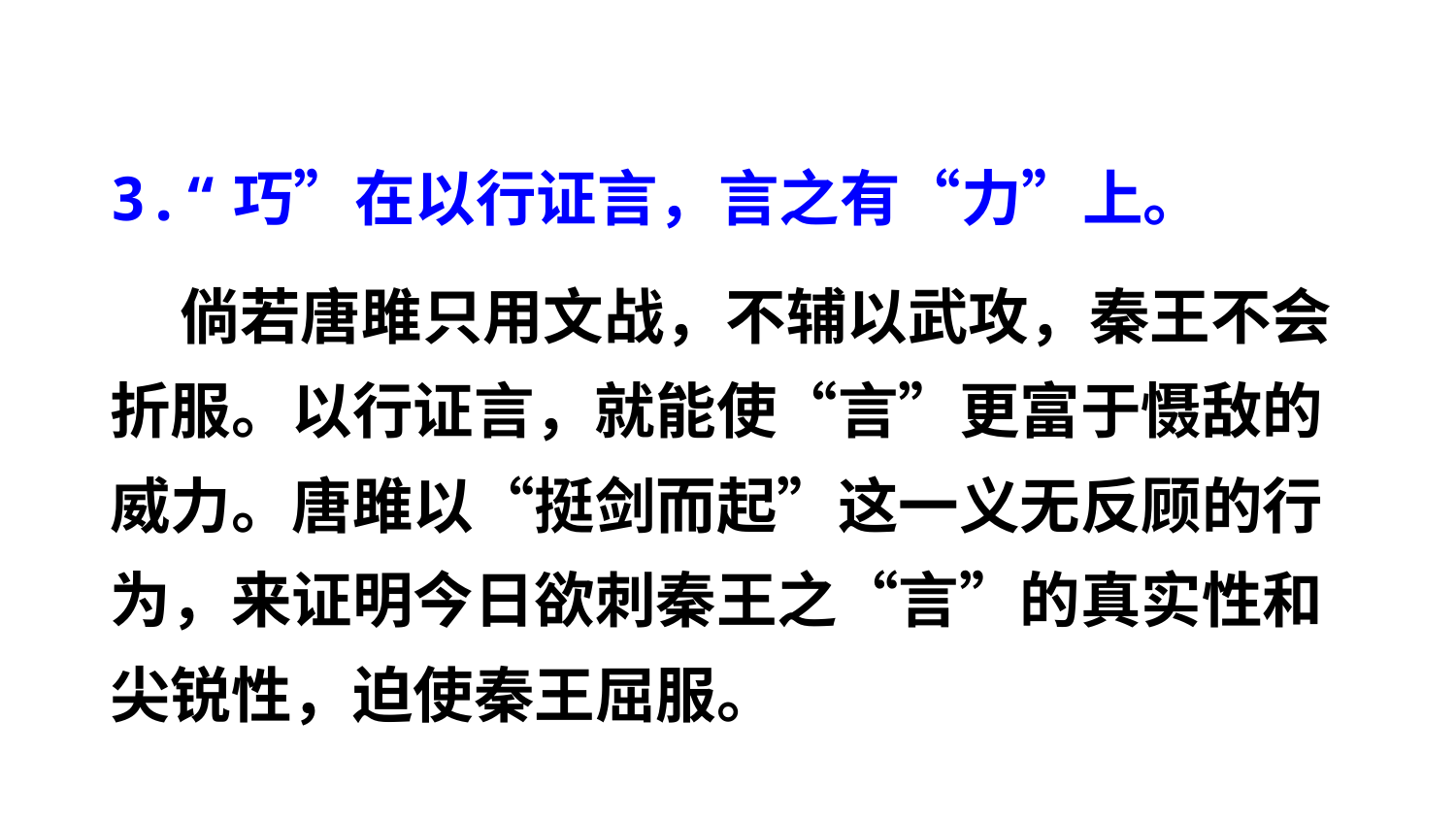

3.“巧”在以行证言，言之有“力”上。
    倘若唐雎只用文战，不辅以武攻，秦王不会折服。以行证言，就能使“言”更富于慑敌的威力。唐雎以“挺剑而起”这一义无反顾的行为，来证明今日欲刺秦王之“言”的真实性和尖锐性，迫使秦王屈服。